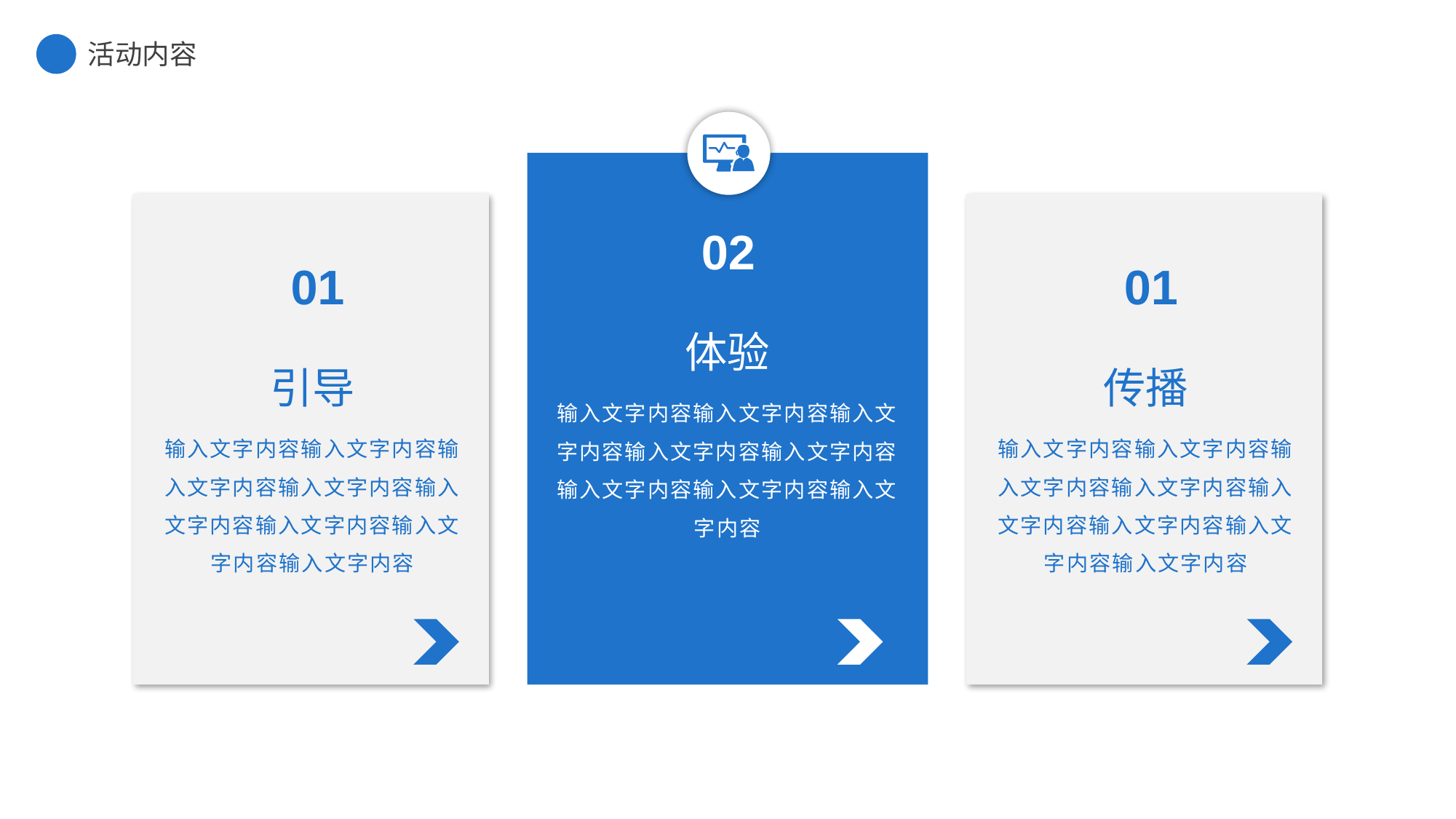

活动内容

02
01
01
体验
引导
传播
输入文字内容输入文字内容输入文字内容输入文字内容输入文字内容输入文字内容输入文字内容输入文字内容
输入文字内容输入文字内容输入文字内容输入文字内容输入文字内容输入文字内容输入文字内容输入文字内容
输入文字内容输入文字内容输入文字内容输入文字内容输入文字内容输入文字内容输入文字内容输入文字内容